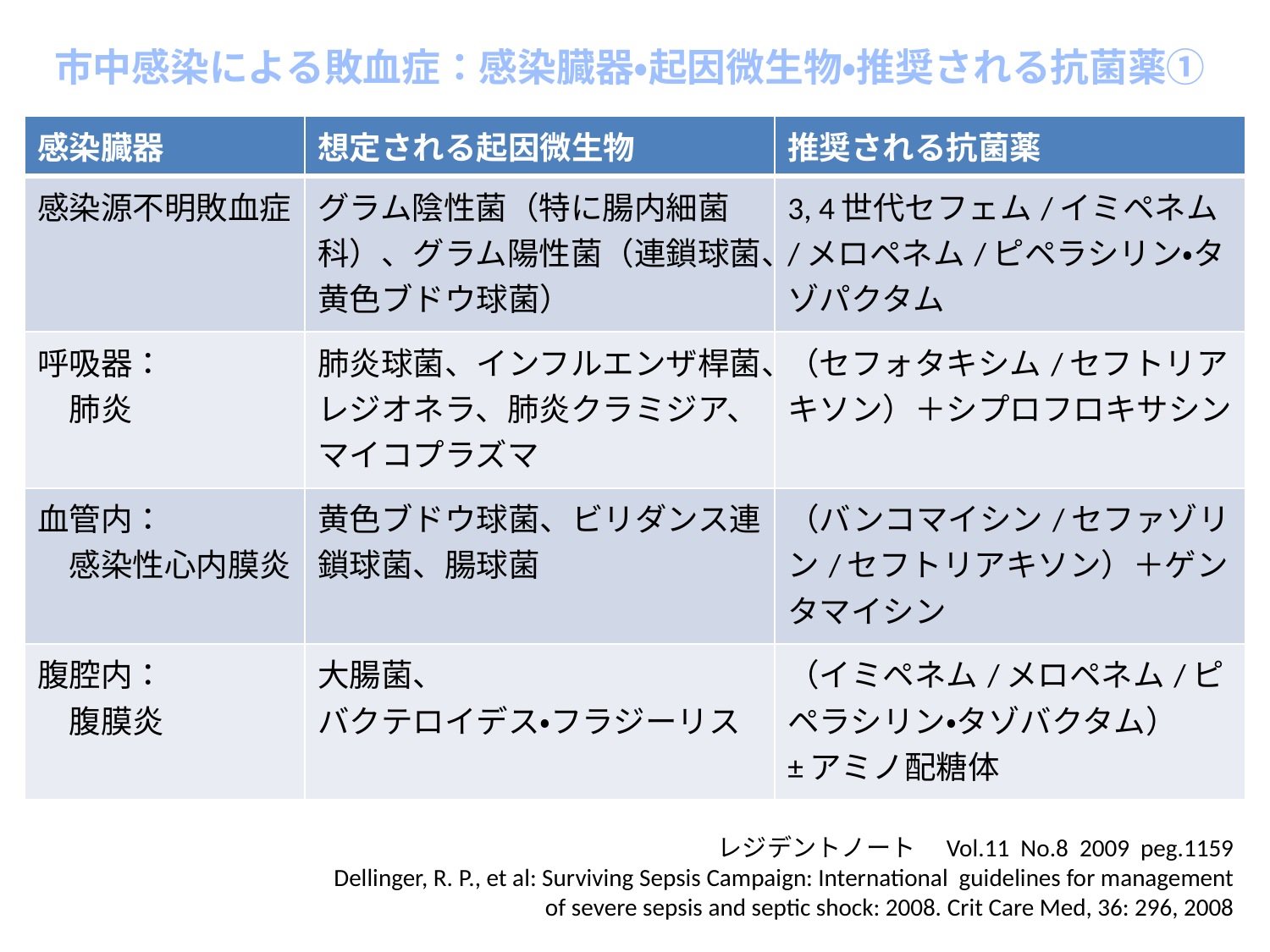

# 市中感染による敗血症：感染臓器・起因微生物・推奨される抗菌薬①
| 感染臓器 | 想定される起因微生物 | 推奨される抗菌薬 |
| --- | --- | --- |
| 感染源不明敗血症 | グラム陰性菌（特に腸内細菌科）、グラム陽性菌（連鎖球菌、黄色ブドウ球菌） | 3, 4世代セフェム/イミペネム/メロペネム/ピペラシリン・タゾパクタム |
| 呼吸器： 　肺炎 | 肺炎球菌、インフルエンザ桿菌、レジオネラ、肺炎クラミジア、マイコプラズマ | （セフォタキシム/セフトリアキソン）＋シプロフロキサシン |
| 血管内： 　感染性心内膜炎 | 黄色ブドウ球菌、ビリダンス連鎖球菌、腸球菌 | （バンコマイシン/セファゾリン/セフトリアキソン）＋ゲンタマイシン |
| 腹腔内： 　腹膜炎 | 大腸菌、 バクテロイデス・フラジーリス | （イミペネム/メロペネム/ピペラシリン・タゾバクタム）±アミノ配糖体 |
レジデントノート　Vol.11  No.8  2009  peg.1159
Dellinger, R. P., et al: Surviving Sepsis Campaign: International  guidelines for management of severe sepsis and septic shock: 2008. Crit Care Med, 36: 296, 2008